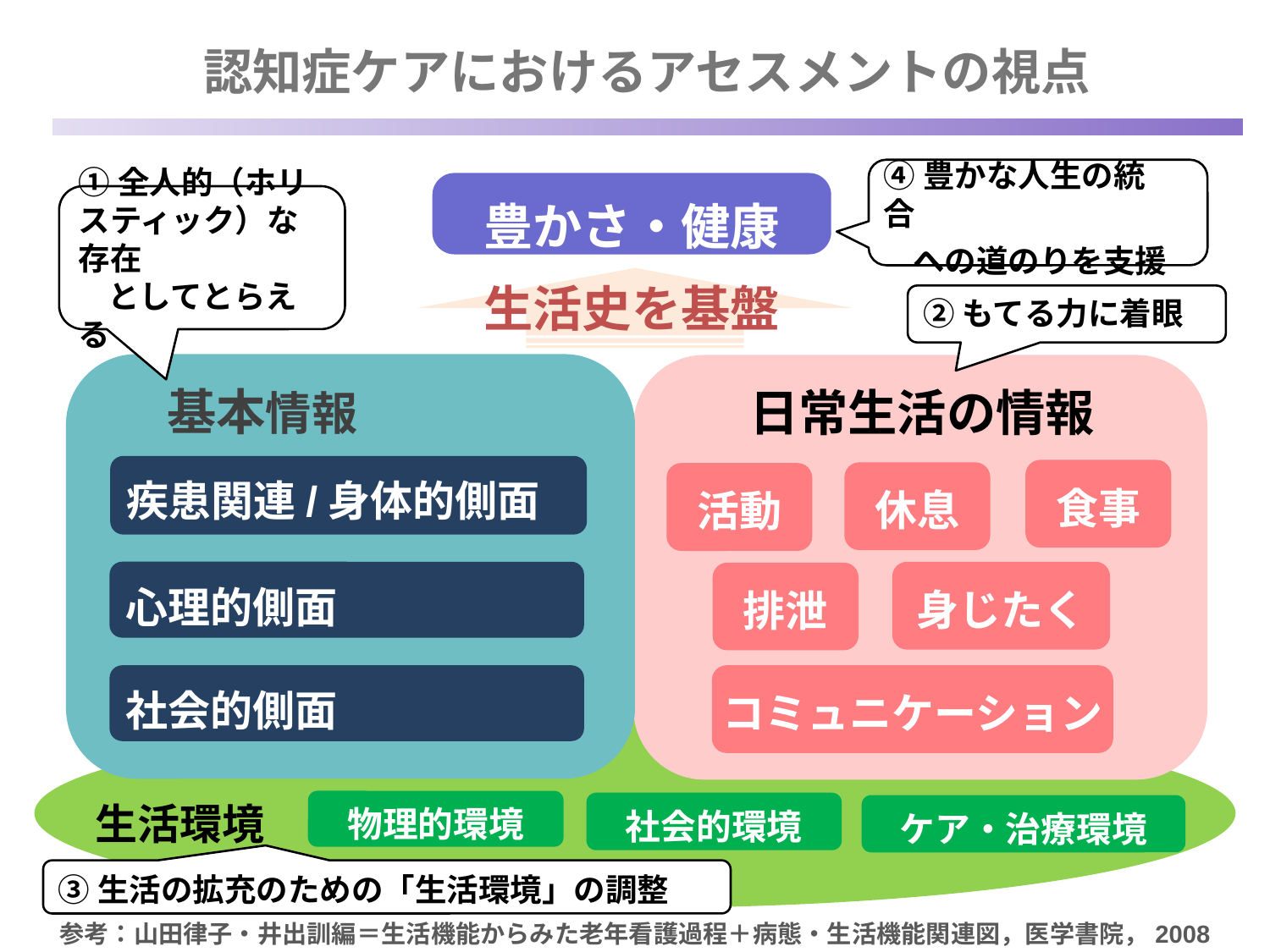

認知症ケアにおけるアセスメントの視点

④豊かな人生の統合
   への道のりを支援
豊かさ・健康
①全人的（ホリスティック）な存在
   としてとらえる
生活史を基盤

②もてる力に着眼
     基本情報
　   日常生活の情報

疾患関連/身体的側面

食事

休息

活動
疾患関連/
身体的側面

心理的側面

身じたく

排泄

社会的側面

コミュニケーション
休 息

物理的環境
生活環境

社会的環境

ケア・治療環境

③生活の拡充のための「生活環境」の調整
参考：山田律子・井出訓編＝生活機能からみた老年看護過程＋病態・生活機能関連図，医学書院，2008